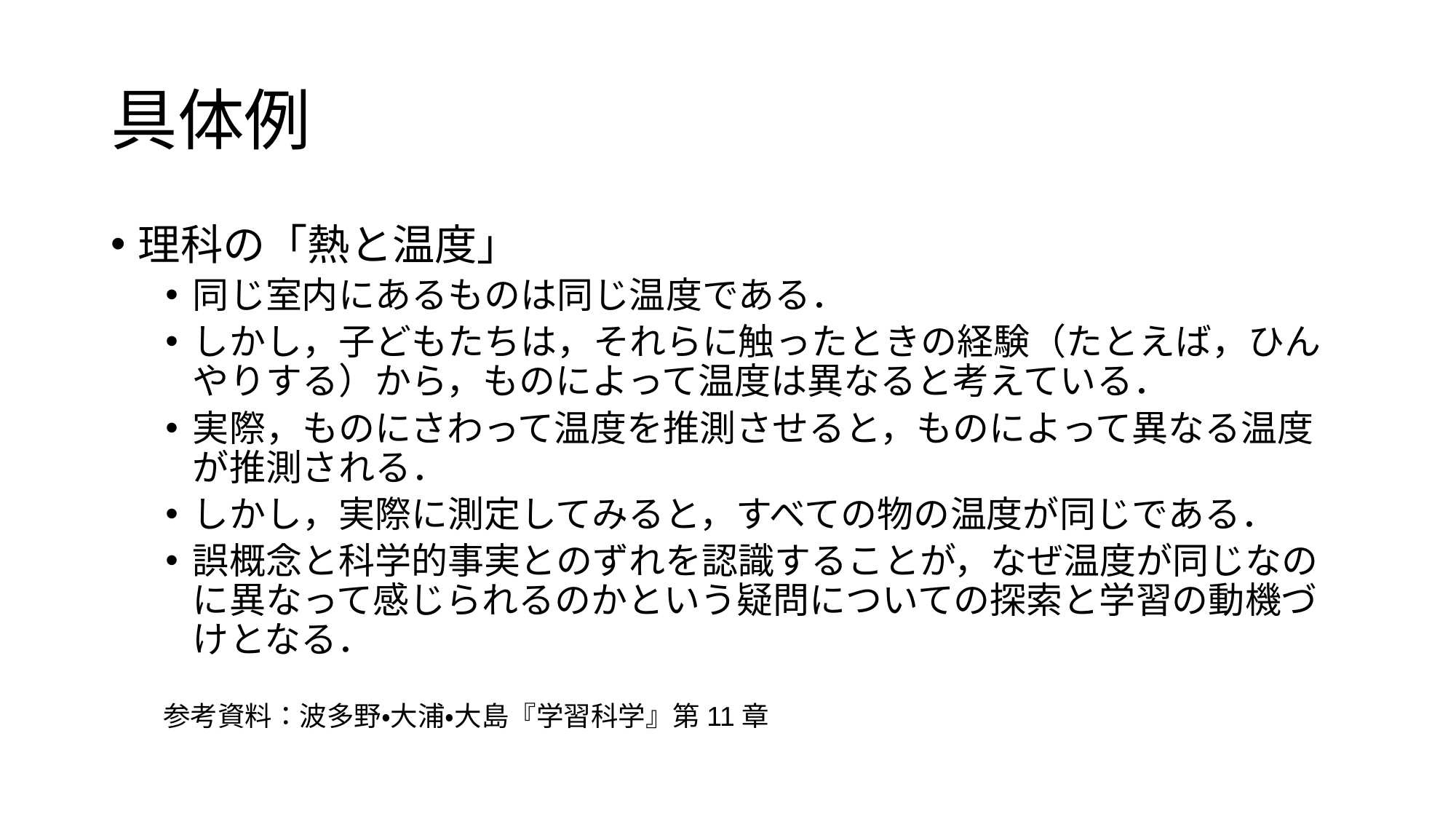

# 具体例
理科の「熱と温度」
同じ室内にあるものは同じ温度である．
しかし，子どもたちは，それらに触ったときの経験（たとえば，ひんやりする）から，ものによって温度は異なると考えている．
実際，ものにさわって温度を推測させると，ものによって異なる温度が推測される．
しかし，実際に測定してみると，すべての物の温度が同じである．
誤概念と科学的事実とのずれを認識することが，なぜ温度が同じなのに異なって感じられるのかという疑問についての探索と学習の動機づけとなる．
参考資料：波多野・大浦・大島『学習科学』第11章